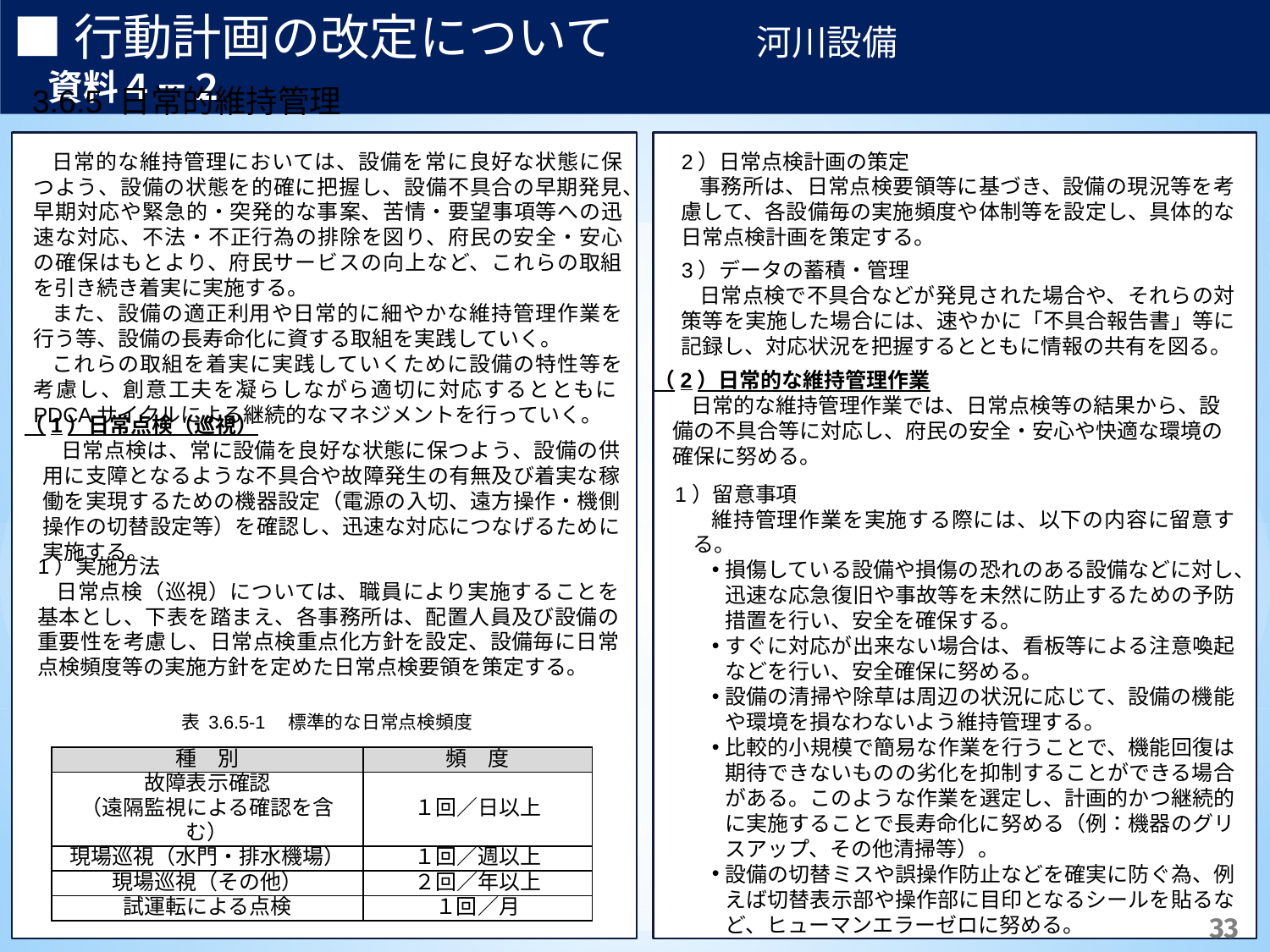

■行動計画の改定について　　　　河川設備　　　　　　　　　　　資料４－２
3.6.5 日常的維持管理
(1)　基本的な考え方
【補足】	体制は主に行っている実施主体を記載しており、これによらない場合もある。
※1	日常点検の頻度は当該路線により異なり、交通量2万台/日以上の路線では週2回、それ以外では週1回の頻度で実施。
※2	臨時的に行う緊急点検等は必要に応じて随意実施。

日常的な維持管理においては、設備を常に良好な状態に保つよう、設備の状態を的確に把握し、設備不具合の早期発見、早期対応や緊急的・突発的な事案、苦情・要望事項等への迅速な対応、不法・不正行為の排除を図り、府民の安全・安心の確保はもとより、府民サービスの向上など、これらの取組を引き続き着実に実施する。
また、設備の適正利用や日常的に細やかな維持管理作業を行う等、設備の長寿命化に資する取組を実践していく。
これらの取組を着実に実践していくために設備の特性等を考慮し、創意工夫を凝らしながら適切に対応するとともにPDCAサイクルによる継続的なマネジメントを行っていく。
2）日常点検計画の策定
事務所は、日常点検要領等に基づき、設備の現況等を考慮して、各設備毎の実施頻度や体制等を設定し、具体的な日常点検計画を策定する。
3）データの蓄積・管理
日常点検で不具合などが発見された場合や、それらの対策等を実施した場合には、速やかに「不具合報告書」等に記録し、対応状況を把握するとともに情報の共有を図る。
（2）日常的な維持管理作業
日常的な維持管理作業では、日常点検等の結果から、設備の不具合等に対応し、府民の安全・安心や快適な環境の確保に努める。
（1）日常点検（巡視）
日常点検は、常に設備を良好な状態に保つよう、設備の供用に支障となるような不具合や故障発生の有無及び着実な稼働を実現するための機器設定（電源の入切、遠方操作・機側操作の切替設定等）を確認し、迅速な対応につなげるために実施する。
1）留意事項
維持管理作業を実施する際には、以下の内容に留意する。
損傷している設備や損傷の恐れのある設備などに対し、迅速な応急復旧や事故等を未然に防止するための予防措置を行い、安全を確保する。
すぐに対応が出来ない場合は、看板等による注意喚起などを行い、安全確保に努める。
設備の清掃や除草は周辺の状況に応じて、設備の機能や環境を損なわないよう維持管理する。
比較的小規模で簡易な作業を行うことで、機能回復は期待できないものの劣化を抑制することができる場合がある。このような作業を選定し、計画的かつ継続的に実施することで長寿命化に努める（例：機器のグリスアップ、その他清掃等）。
設備の切替ミスや誤操作防止などを確実に防ぐ為、例えば切替表示部や操作部に目印となるシールを貼るなど、ヒューマンエラーゼロに努める。
1）実施方法
日常点検（巡視）については、職員により実施することを基本とし、下表を踏まえ、各事務所は、配置人員及び設備の重要性を考慮し、日常点検重点化方針を設定、設備毎に日常点検頻度等の実施方針を定めた日常点検要領を策定する。
表 3.6.5-1　標準的な日常点検頻度

| 種　別 | 頻　度 |
| --- | --- |
| 故障表示確認 （遠隔監視による確認を含む） | １回／日以上 |
| 現場巡視（水門・排水機場） | １回／週以上 |
| 現場巡視（その他） | ２回／年以上 |
| 試運転による点検 | １回／月 |
33